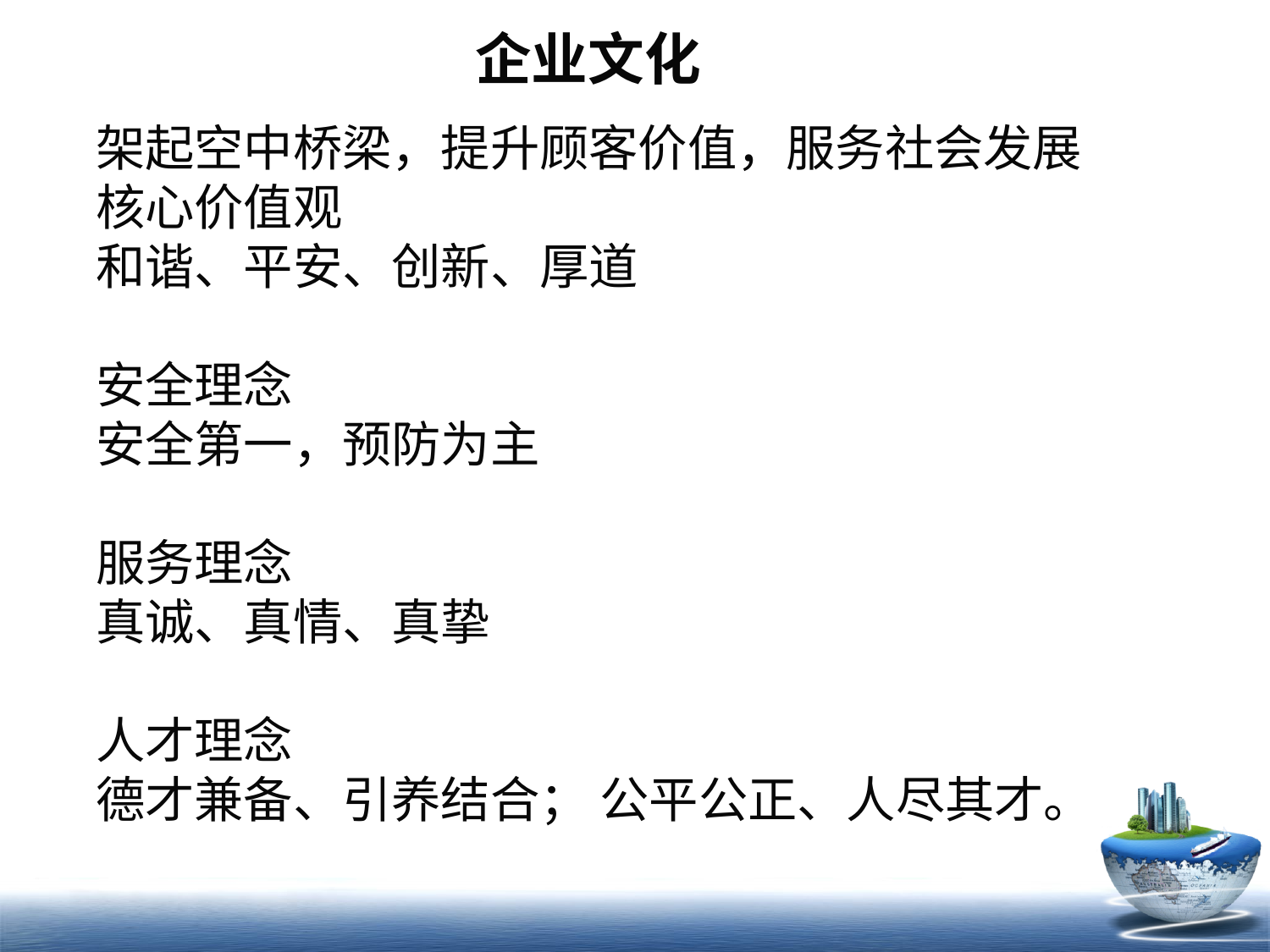

企业文化
架起空中桥梁，提升顾客价值，服务社会发展
核心价值观
和谐、平安、创新、厚道

安全理念
安全第一，预防为主

服务理念
真诚、真情、真挚

人才理念
德才兼备、引养结合； 公平公正、人尽其才。